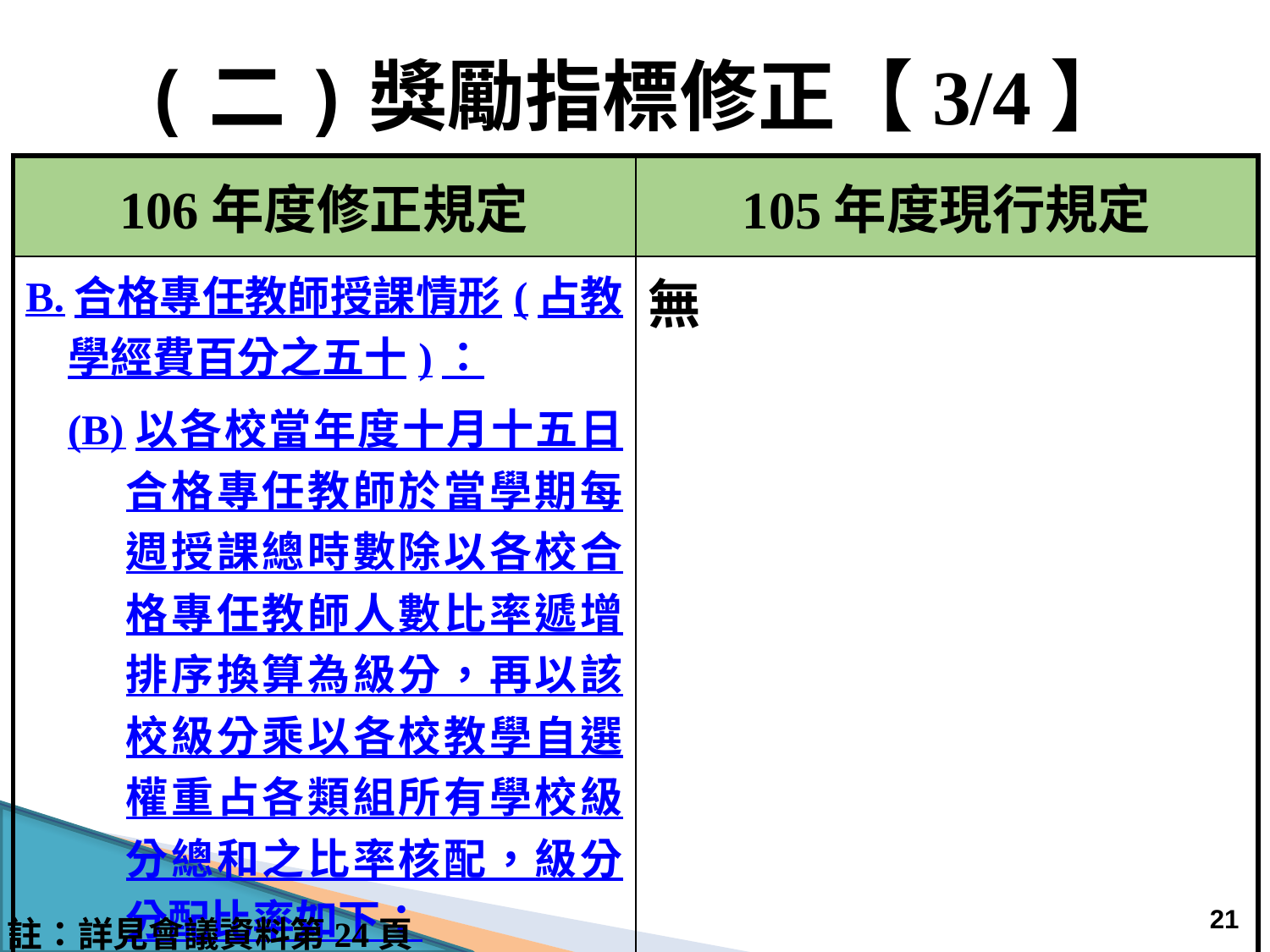

(二)獎勵指標修正【3/4】
| 106年度修正規定 | 105年度現行規定 |
| --- | --- |
| B.合格專任教師授課情形(占教學經費百分之五十)： (B)以各校當年度十月十五日合格專任教師於當學期每週授課總時數除以各校合格專任教師人數比率遞增排序換算為級分，再以該校級分乘以各校教學自選權重占各類組所有學校級分總和之比率核配，級分分配比率如下： | 無 |
21
註：詳見會議資料第24頁